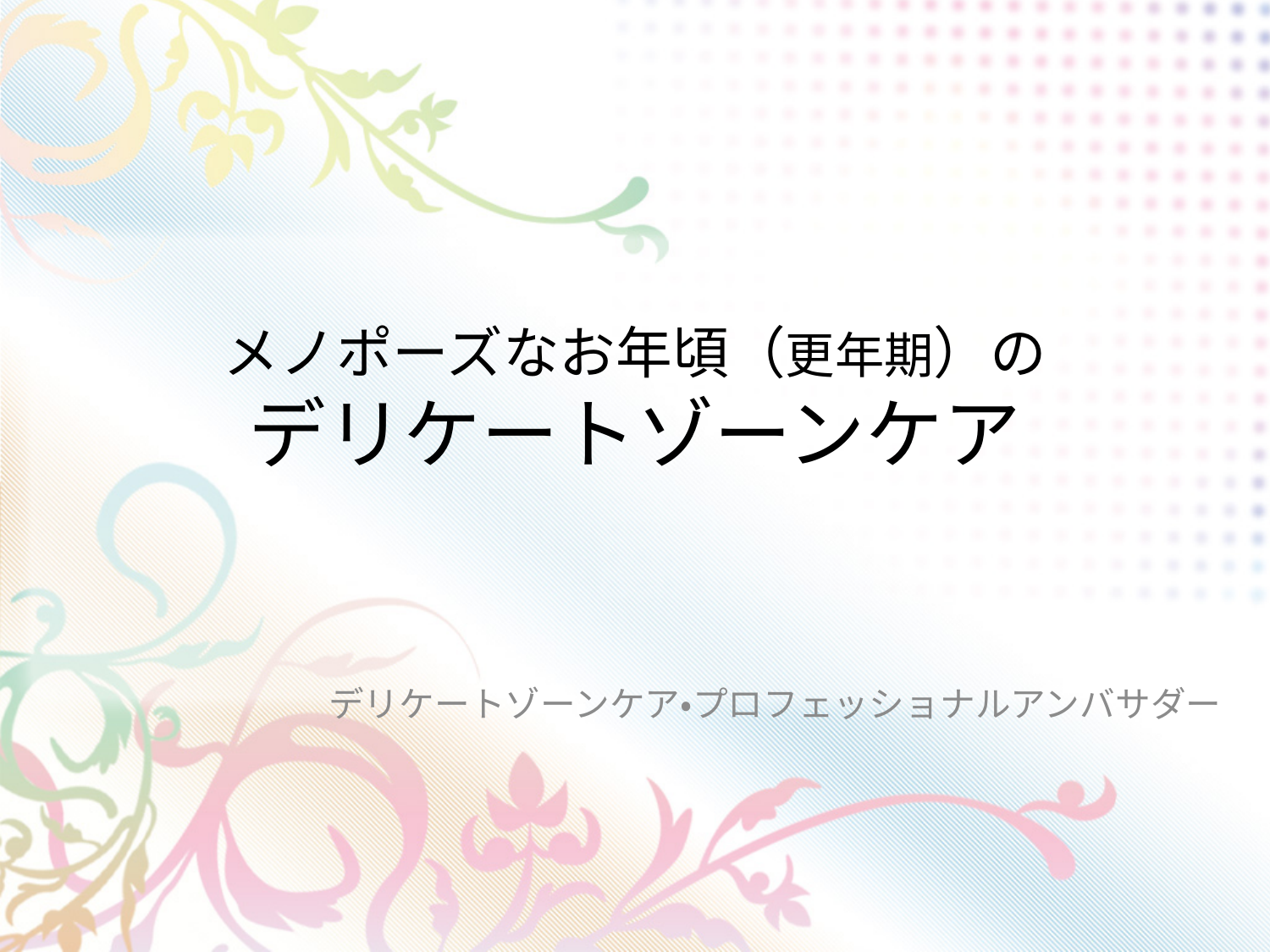

# メノポーズなお年頃（更年期）の デリケートゾーンケア
デリケートゾーンケア・プロフェッショナルアンバサダー